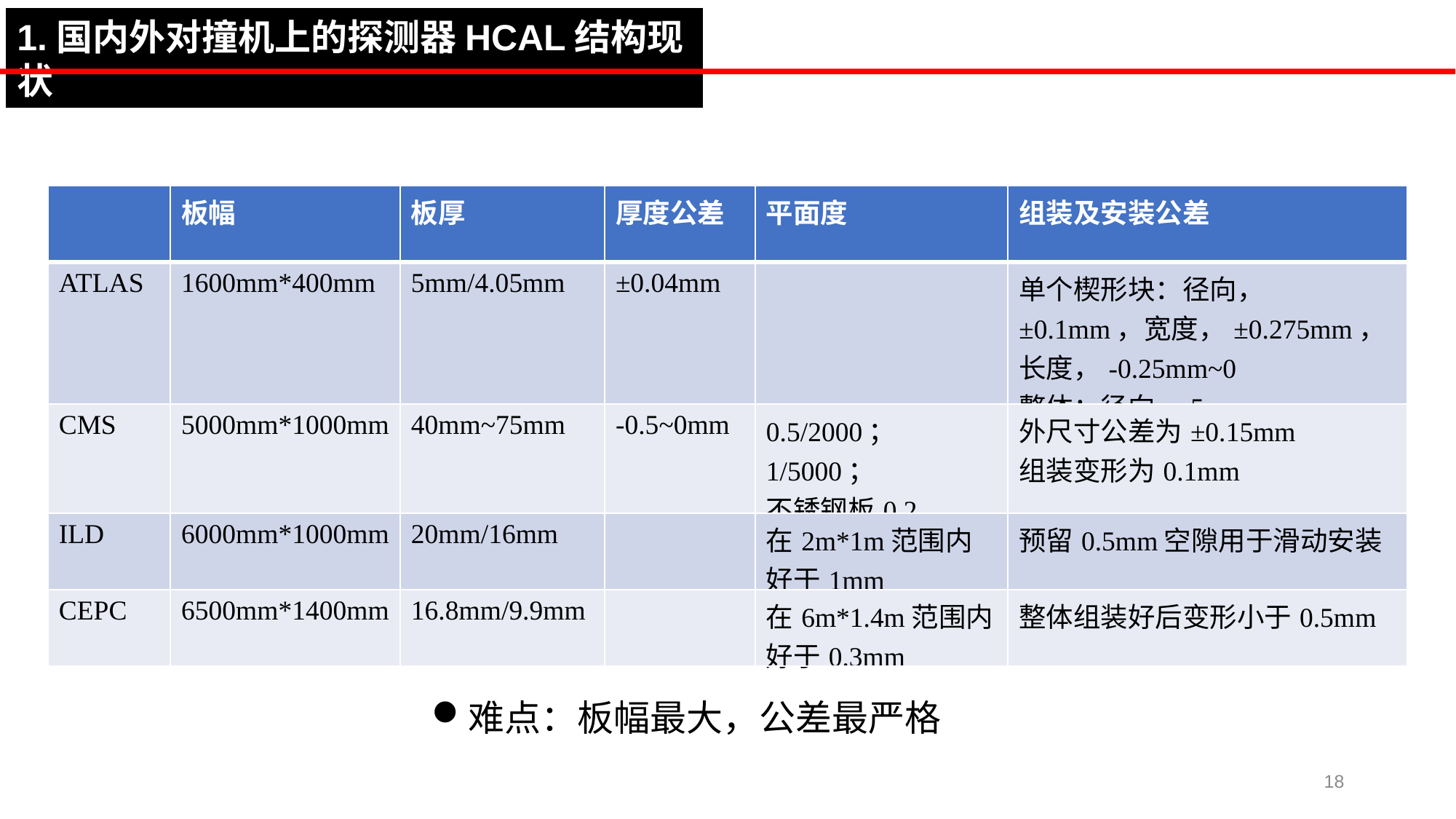

1.国内外对撞机上的探测器HCAL结构现状

|  | 板幅 | 板厚 | 厚度公差 | 平面度 | 组装及安装公差 |
| --- | --- | --- | --- | --- | --- |
| ATLAS | 1600mm\*400mm | 5mm/4.05mm | ±0.04mm |  | 单个楔形块：径向，±0.1mm，宽度，±0.275mm，长度，-0.25mm~0 整体：径向，5mm |
| CMS | 5000mm\*1000mm | 40mm~75mm | -0.5~0mm | 0.5/2000；1/5000； 不锈钢板0.2 | 外尺寸公差为±0.15mm 组装变形为0.1mm |
| ILD | 6000mm\*1000mm | 20mm/16mm |  | 在2m\*1m范围内好于1mm | 预留0.5mm空隙用于滑动安装 |
| CEPC | 6500mm\*1400mm | 16.8mm/9.9mm |  | 在6m\*1.4m范围内好于0.3mm | 整体组装好后变形小于0.5mm |
难点：板幅最大，公差最严格
18